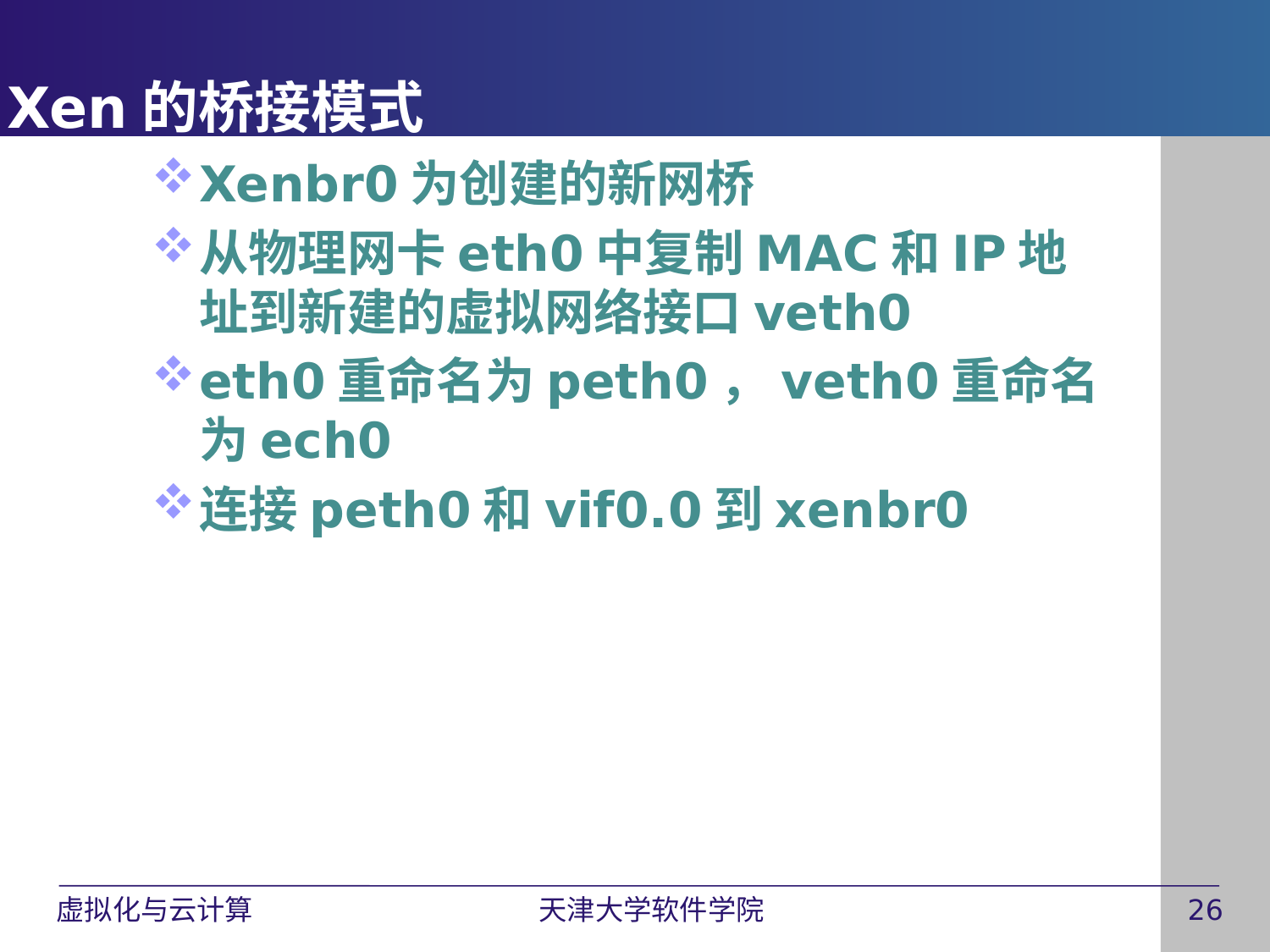

# Xen的桥接模式
Xenbr0为创建的新网桥
从物理网卡eth0中复制MAC和IP地址到新建的虚拟网络接口veth0
eth0重命名为peth0，veth0重命名为ech0
连接peth0和vif0.0到xenbr0